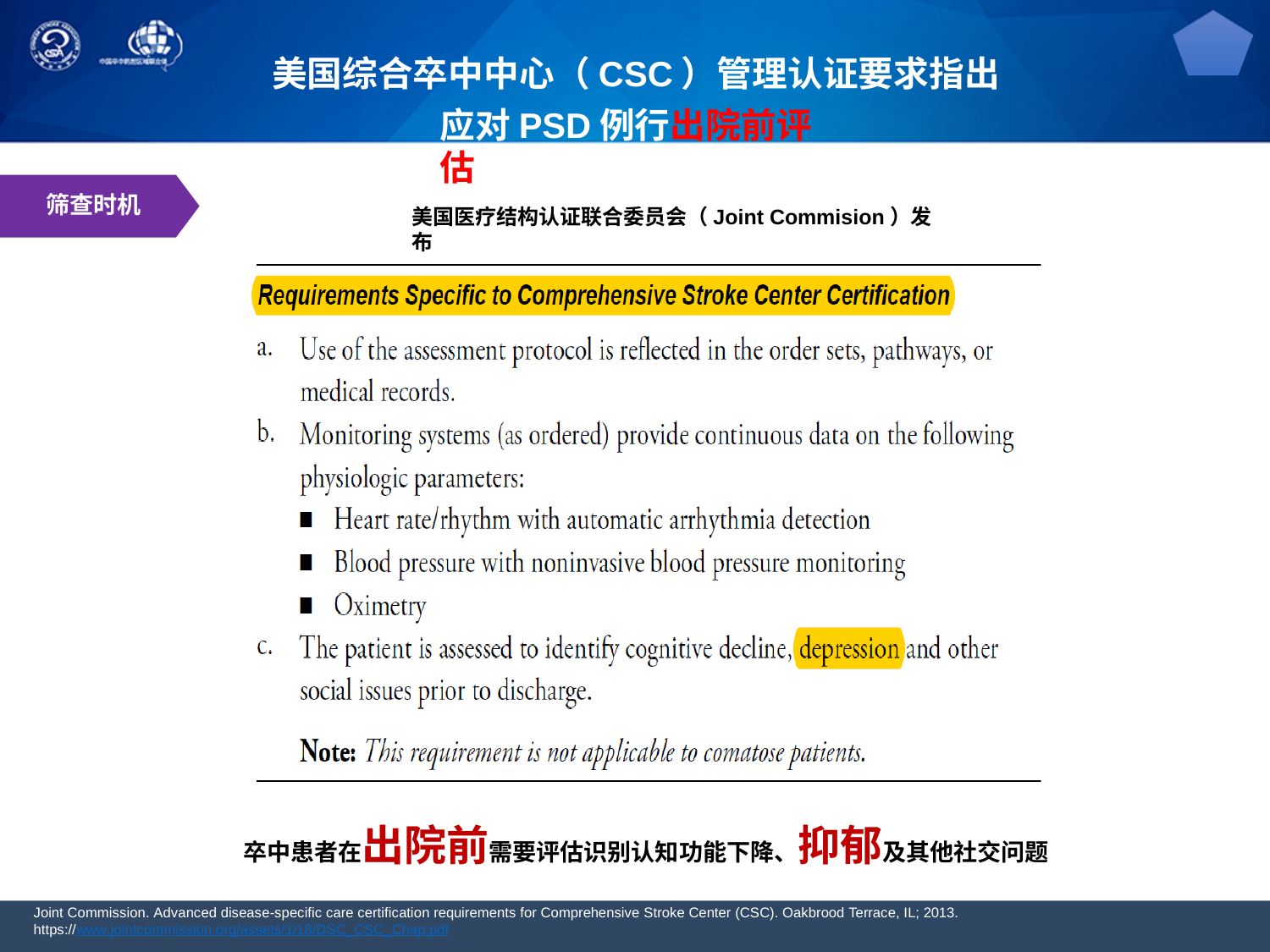

# 美国综合卒中中心（CSC）管理认证要求指出
应对PSD例行出院前评估

筛查时机
美国医疗结构认证联合委员会（Joint Commision）发布

卒中患者在出院前需要评估识别认知功能下降、抑郁及其他社交问题
工业设计系

Joint Commission. Advanced disease-specific care certification requirements for Comprehensive Stroke Center (CSC). Oakbrood Terrace, IL; 2013.
https://www.jointcommission.org/assets/1/18/DSC_CSC_Chap.pdf